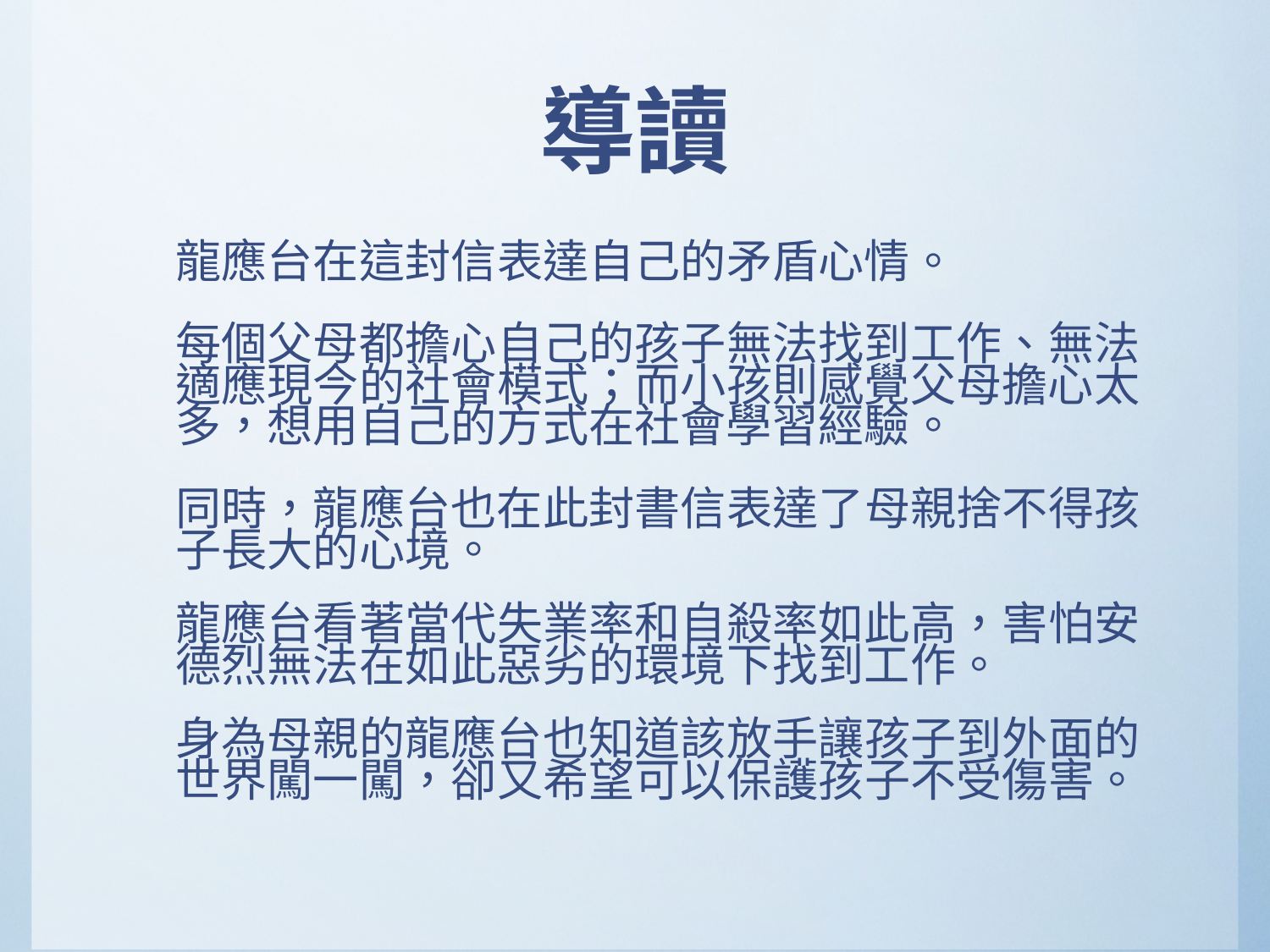

# 導讀
	龍應台在這封信表達自己的矛盾心情。
每個父母都擔心自己的孩子無法找到工作、無法適應現今的社會模式；而小孩則感覺父母擔心太多，想用自己的方式在社會學習經驗。
同時，龍應台也在此封書信表達了母親捨不得孩子長大的心境。
	龍應台看著當代失業率和自殺率如此高，害怕安德烈無法在如此惡劣的環境下找到工作。
	身為母親的龍應台也知道該放手讓孩子到外面的世界闖一闖，卻又希望可以保護孩子不受傷害。